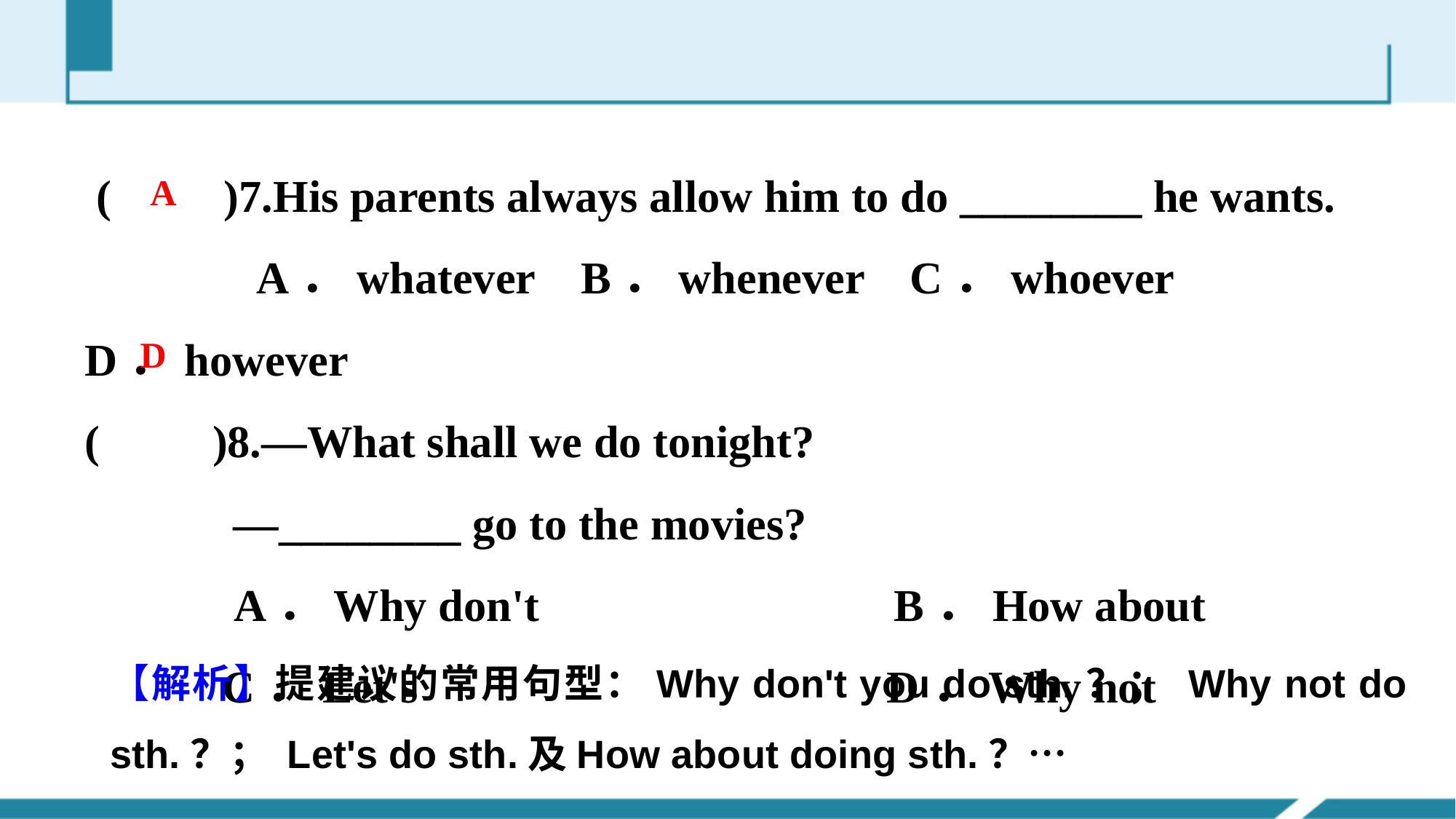

(　　)7.His parents always allow him to do ________ he wants.
               A．whatever    B．whenever    C．whoever D．however
(　　)8.—What shall we do tonight?
             —________ go to the movies?
             A．Why don't                               B．How about
            C．Let's                                         D．Why not
A
D
【解析】提建议的常用句型：Why don't you do sth.？； Why not do sth.？； Let's do sth.及How about doing sth.？…